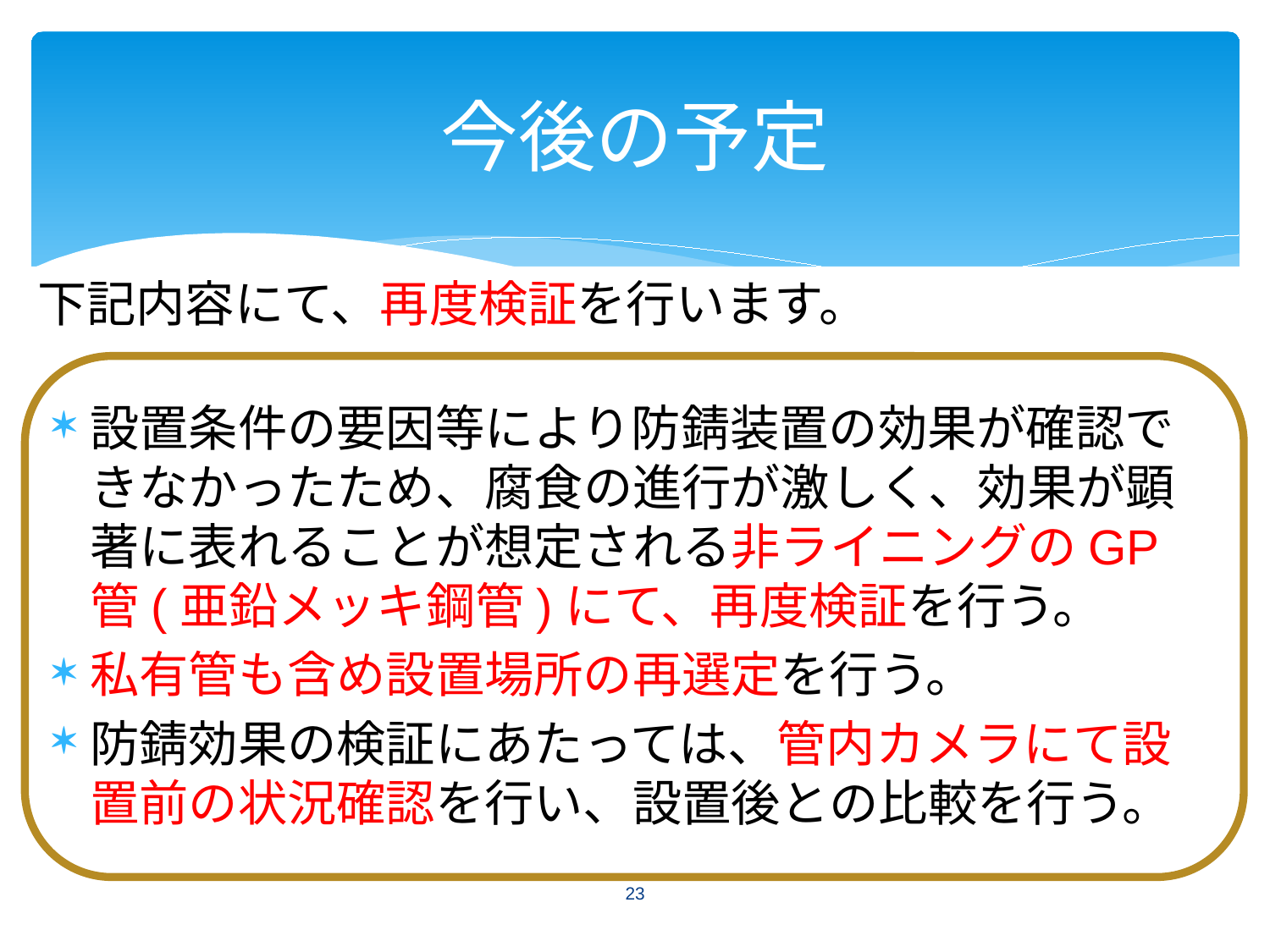

# 今後の予定
下記内容にて、再度検証を行います。

設置条件の要因等により防錆装置の効果が確認できなかったため、腐食の進行が激しく、効果が顕著に表れることが想定される非ライニングのGP管(亜鉛メッキ鋼管)にて、再度検証を行う。
私有管も含め設置場所の再選定を行う。
防錆効果の検証にあたっては、管内カメラにて設置前の状況確認を行い、設置後との比較を行う。
23